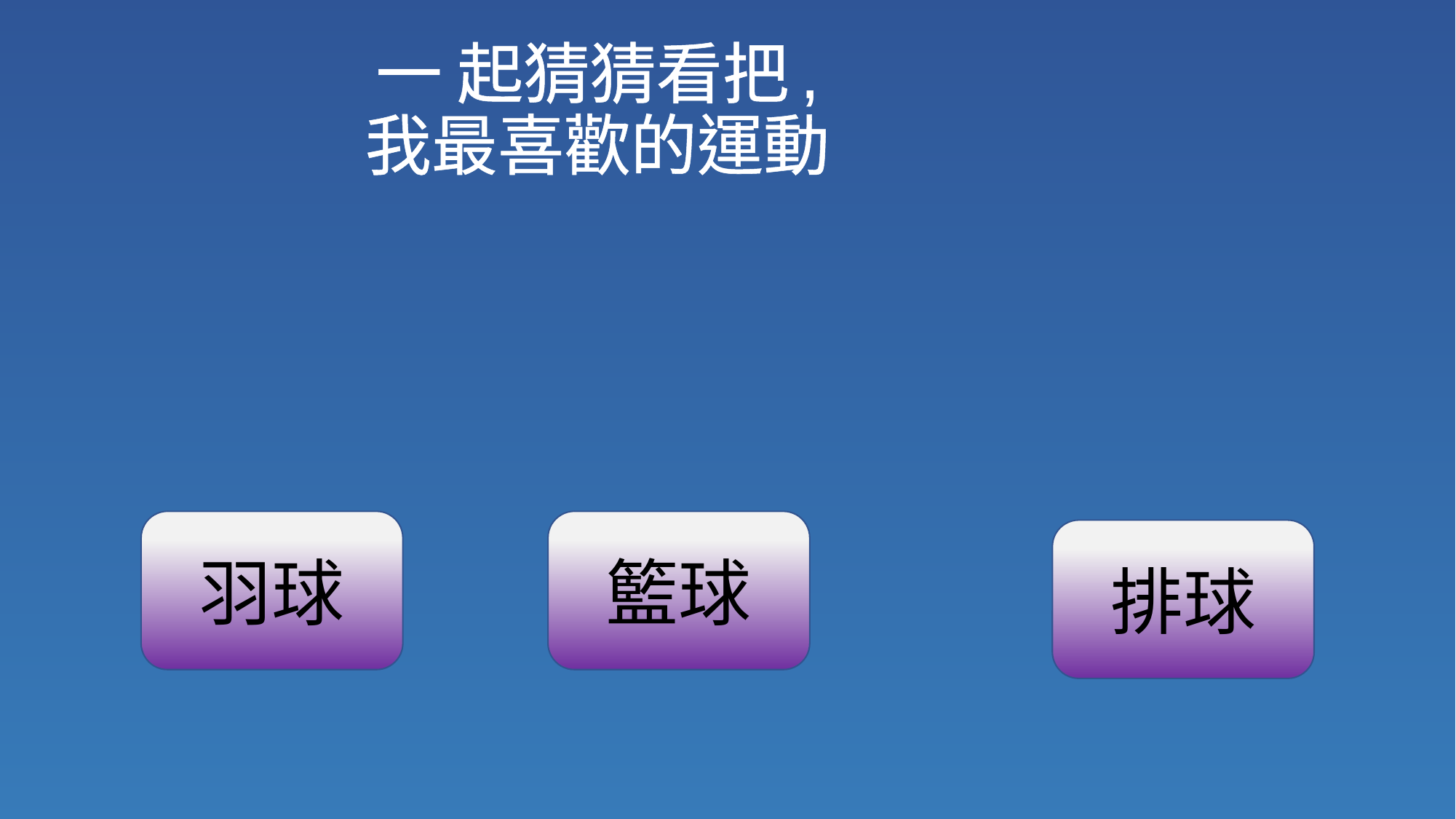

# 一 起猜猜看把, 我最喜歡的運動
羽球
籃球
排球